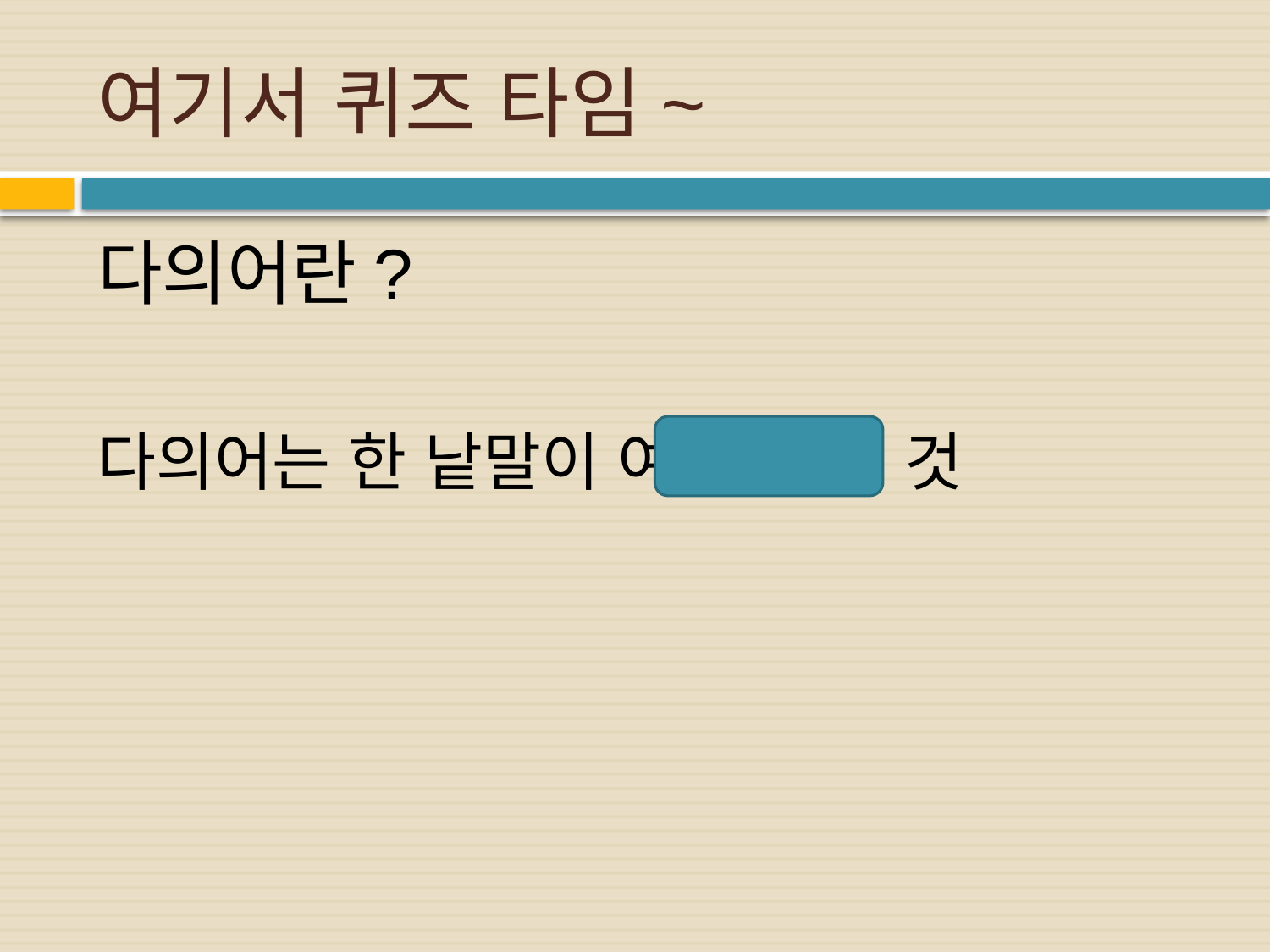

# 여기서 퀴즈 타임~
다의어란?

다의어는 한 낱말이 여러 개 인 것